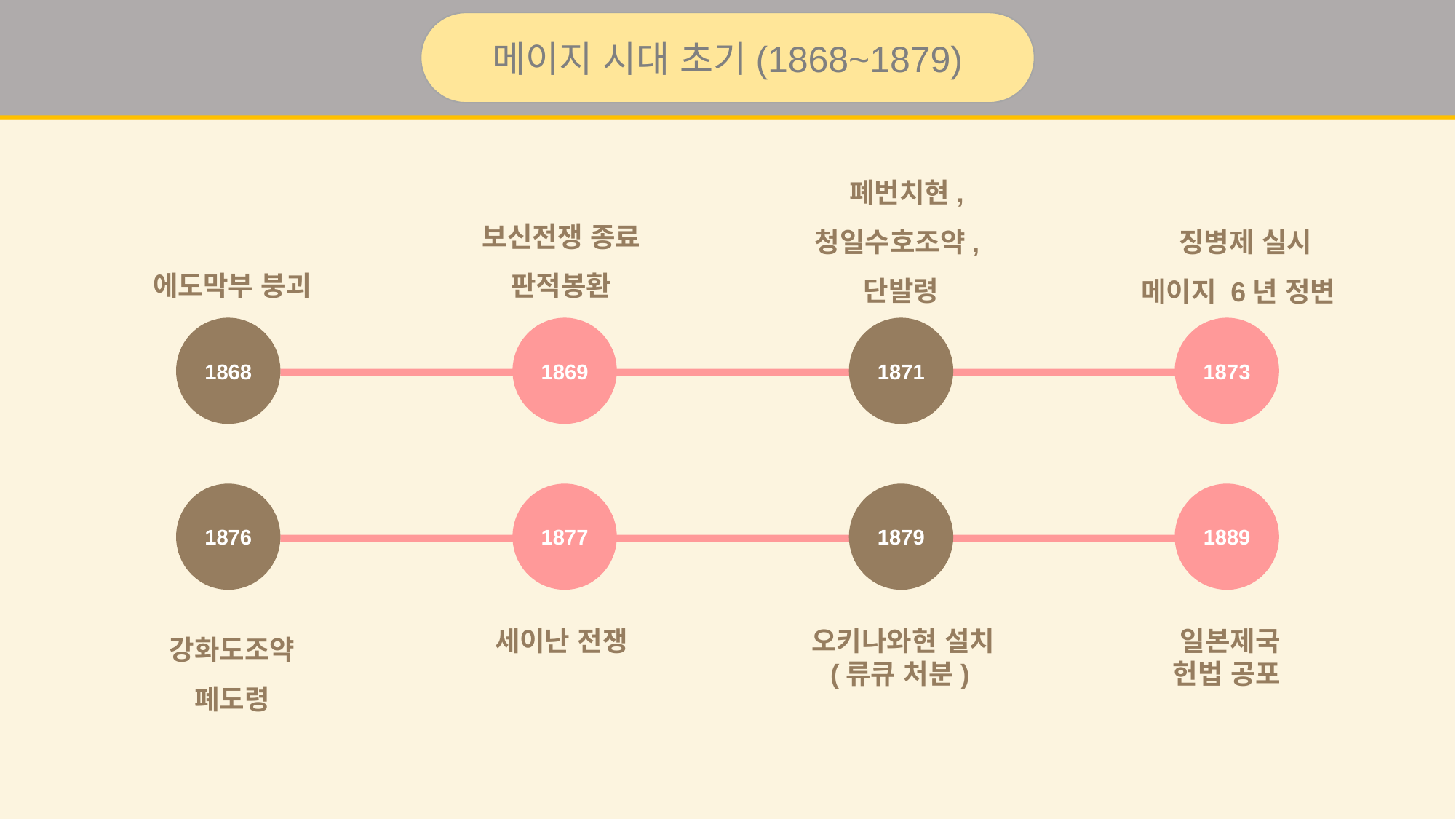

메이지 시대 초기(1868~1879)
 폐번치현,
청일수호조약,
단발령
보신전쟁 종료
판적봉환
 징병제 실시
메이지 6년 정변
에도막부 붕괴
1868
1869
1871
1873

1876
1877
1879
1889

강화도조약
폐도령
세이난 전쟁
 오키나와현 설치
(류큐 처분)
 일본제국
헌법 공포